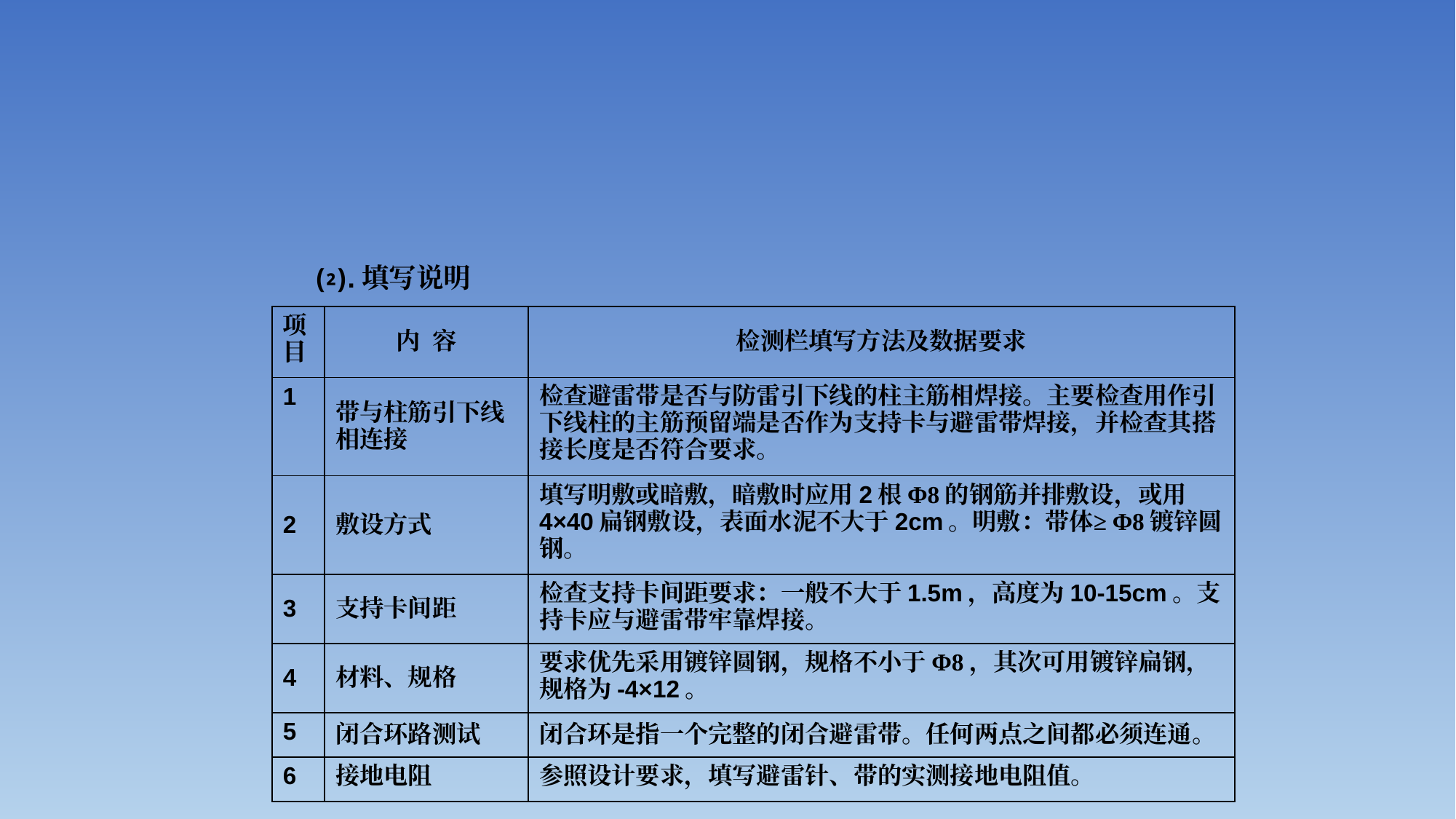

#

⑵.填写说明
| 项 目 | 内 容 | 检测栏填写方法及数据要求 |
| --- | --- | --- |
| 1 | 带与柱筋引下线相连接 | 检查避雷带是否与防雷引下线的柱主筋相焊接。主要检查用作引下线柱的主筋预留端是否作为支持卡与避雷带焊接，并检查其搭接长度是否符合要求。 |
| 2 | 敷设方式 | 填写明敷或暗敷，暗敷时应用2根Φ8的钢筋并排敷设，或用4×40扁钢敷设，表面水泥不大于2cm。明敷：带体≥Φ8镀锌圆钢。 |
| 3 | 支持卡间距 | 检查支持卡间距要求：一般不大于1.5m，高度为10-15cm。支持卡应与避雷带牢靠焊接。 |
| 4 | 材料、规格 | 要求优先采用镀锌圆钢，规格不小于Φ8，其次可用镀锌扁钢，规格为-4×12。 |
| 5 | 闭合环路测试 | 闭合环是指一个完整的闭合避雷带。任何两点之间都必须连通。 |
| 6 | 接地电阻 | 参照设计要求，填写避雷针、带的实测接地电阻值。 |